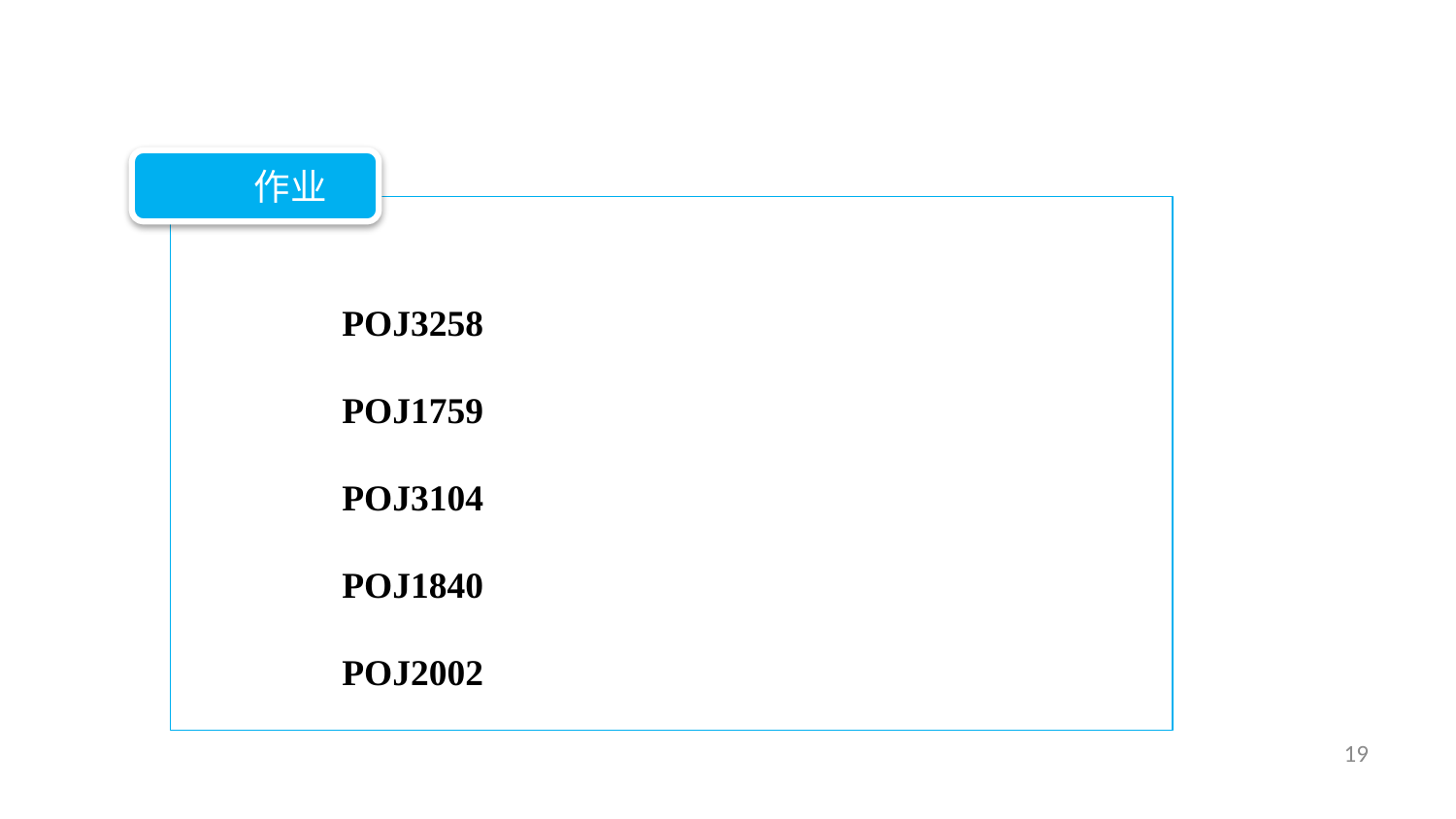

作业
POJ3258
POJ1759
POJ3104
POJ1840
POJ2002
19